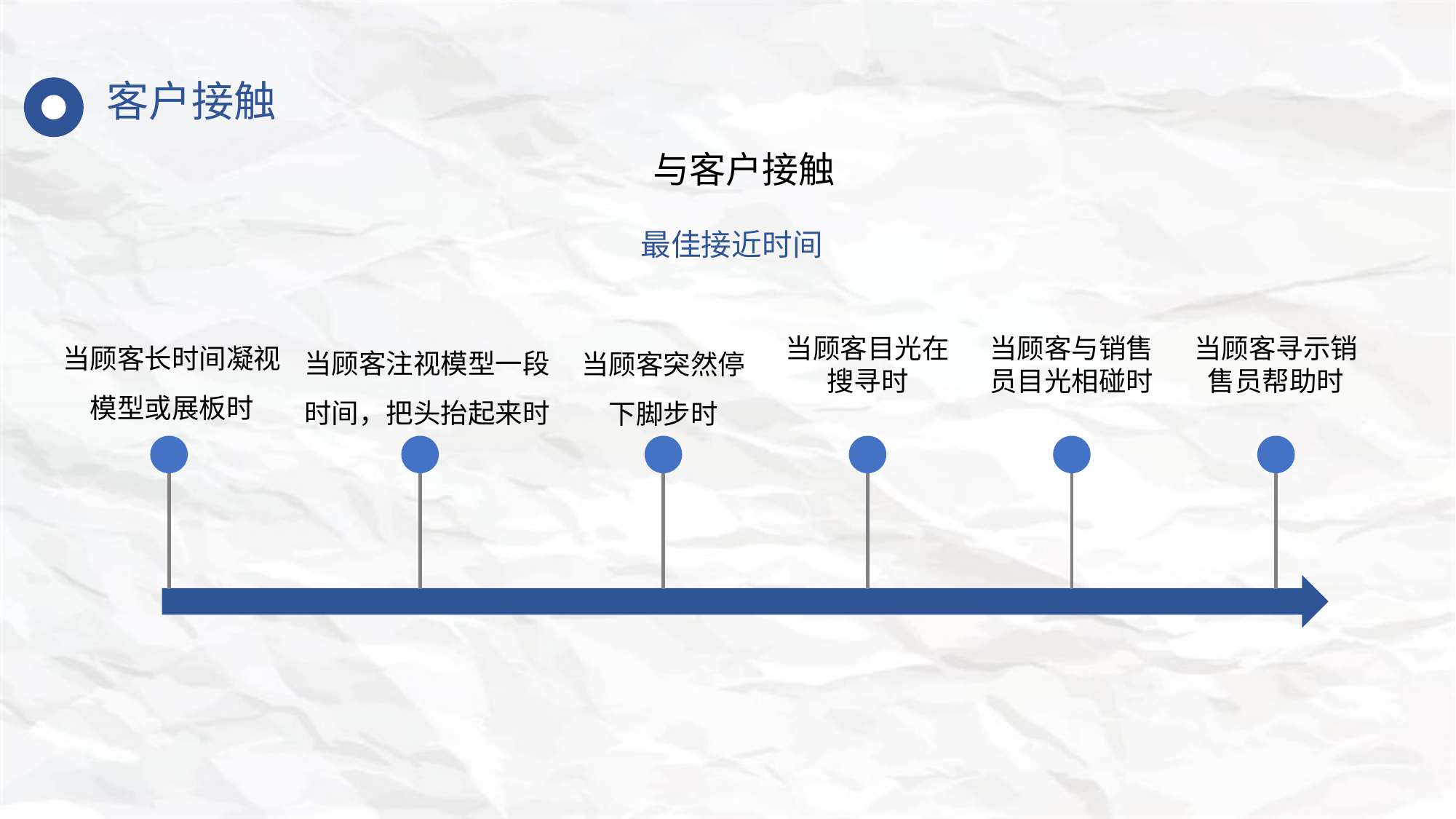

客户接触

与客户接触
最佳接近时间
当顾客长时间凝视模型或展板时

当顾客注视模型一段时间，把头抬起来时

当顾客突然停下脚步时

当顾客目光在搜寻时

当顾客与销售员目光相碰时

当顾客寻示销售员帮助时